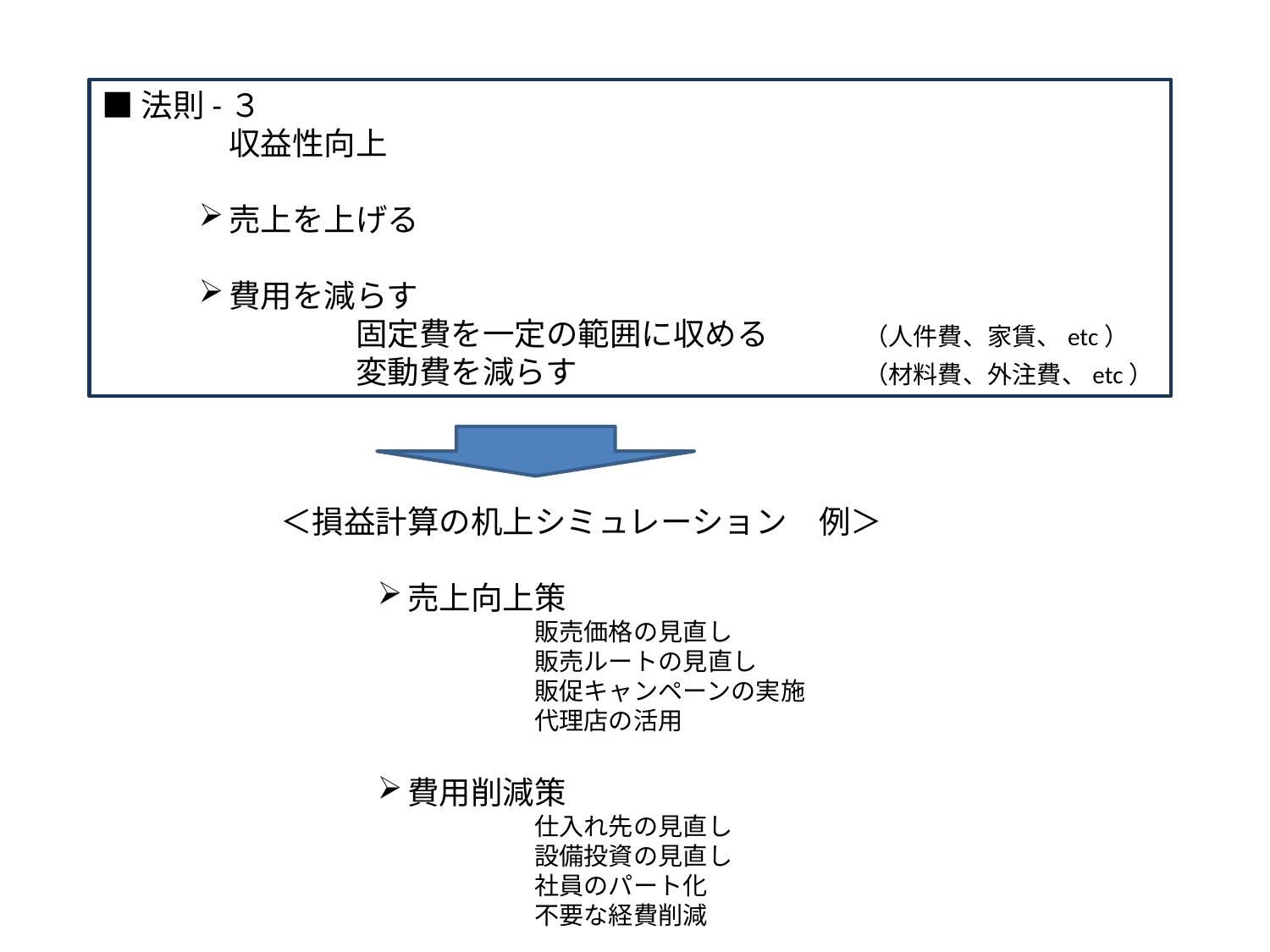

■法則-３
	収益性向上

売上を上げる

費用を減らす
		固定費を一定の範囲に収める	（人件費、家賃、etc）
		変動費を減らす			（材料費、外注費、etc）

＜損益計算の机上シミュレーション　例＞

売上向上策
		販売価格の見直し
		販売ルートの見直し
		販促キャンペーンの実施
		代理店の活用

費用削減策
		仕入れ先の見直し
		設備投資の見直し
		社員のパート化
		不要な経費削減